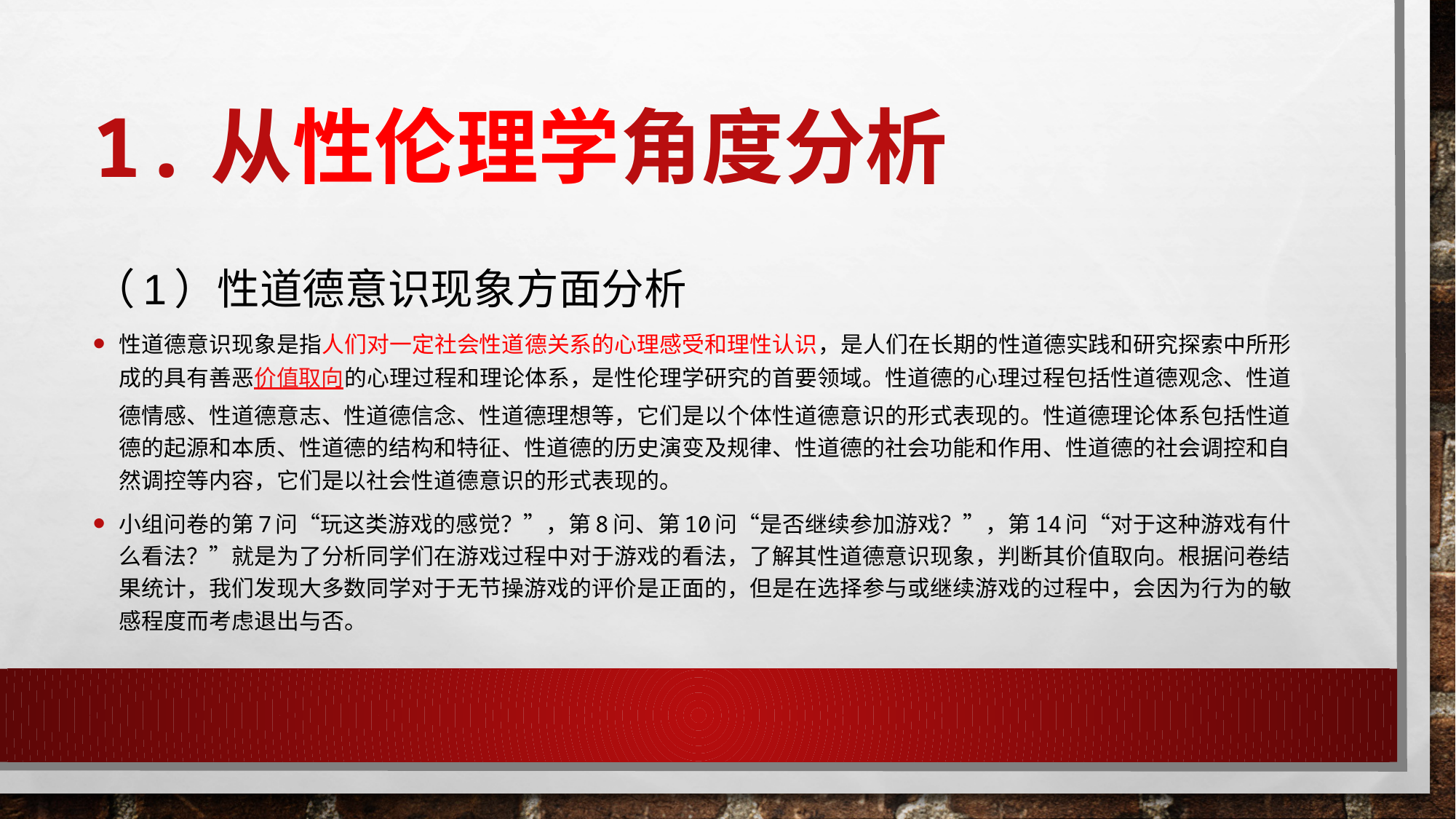

# 1.从性伦理学角度分析
（1）性道德意识现象方面分析
性道德意识现象是指人们对一定社会性道德关系的心理感受和理性认识，是人们在长期的性道德实践和研究探索中所形成的具有善恶价值取向的心理过程和理论体系，是性伦理学研究的首要领域。性道德的心理过程包括性道德观念、性道德情感、性道德意志、性道德信念、性道德理想等，它们是以个体性道德意识的形式表现的。性道德理论体系包括性道德的起源和本质、性道德的结构和特征、性道德的历史演变及规律、性道德的社会功能和作用、性道德的社会调控和自然调控等内容，它们是以社会性道德意识的形式表现的。
小组问卷的第7问“玩这类游戏的感觉？”，第8问、第10问“是否继续参加游戏？”，第14问“对于这种游戏有什么看法？”就是为了分析同学们在游戏过程中对于游戏的看法，了解其性道德意识现象，判断其价值取向。根据问卷结果统计，我们发现大多数同学对于无节操游戏的评价是正面的，但是在选择参与或继续游戏的过程中，会因为行为的敏感程度而考虑退出与否。